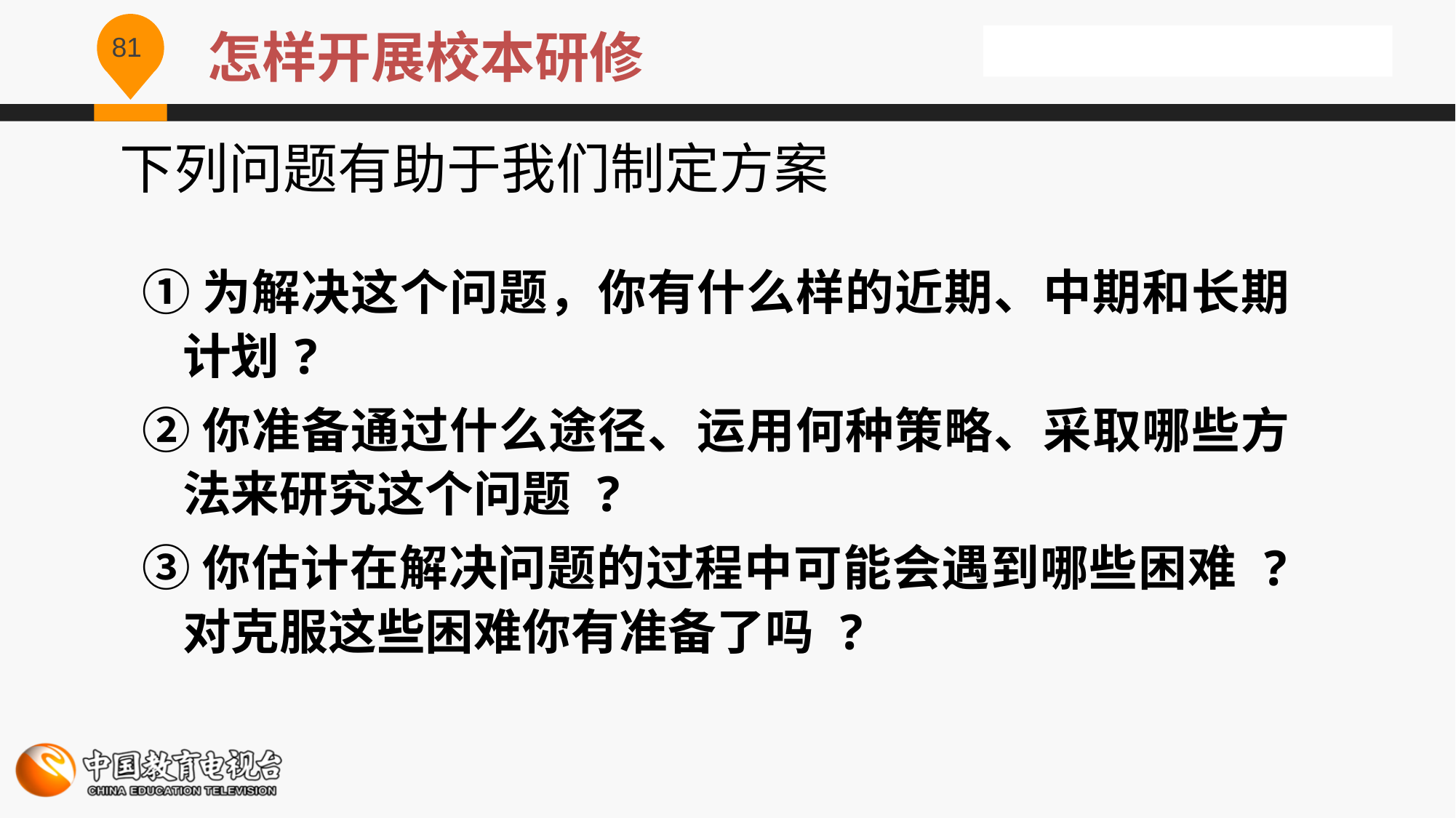

怎样开展校本研修
# 下列问题有助于我们制定方案
①为解决这个问题，你有什么样的近期、中期和长期计划?
②你准备通过什么途径、运用何种策略、采取哪些方法来研究这个问题 ?
③你估计在解决问题的过程中可能会遇到哪些困难 ? 对克服这些困难你有准备了吗 ?